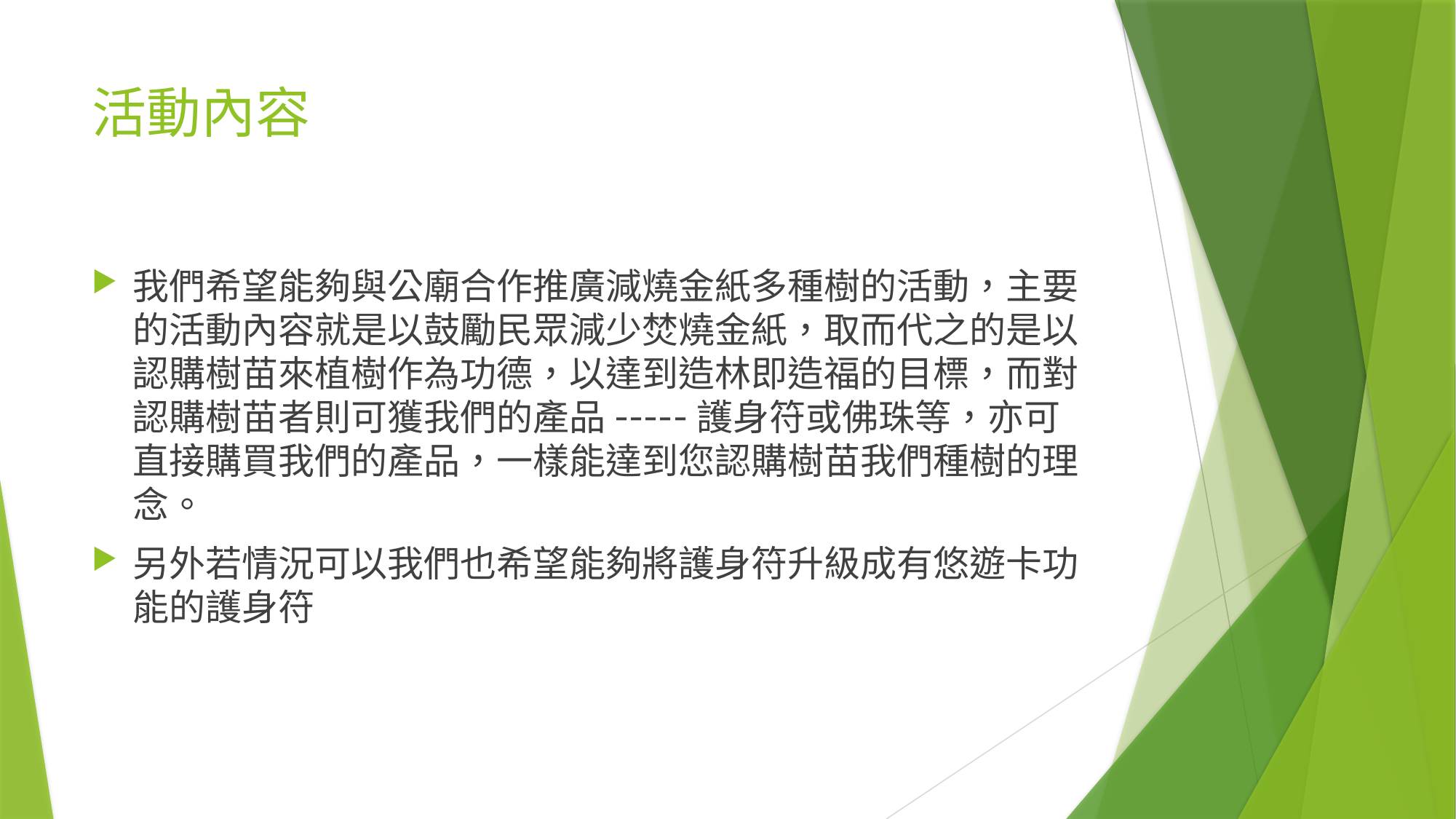

# 活動內容
我們希望能夠與公廟合作推廣減燒金紙多種樹的活動，主要的活動內容就是以鼓勵民眾減少焚燒金紙，取而代之的是以認購樹苗來植樹作為功德，以達到造林即造福的目標，而對認購樹苗者則可獲我們的產品-----護身符或佛珠等，亦可直接購買我們的產品，一樣能達到您認購樹苗我們種樹的理念。
另外若情況可以我們也希望能夠將護身符升級成有悠遊卡功能的護身符